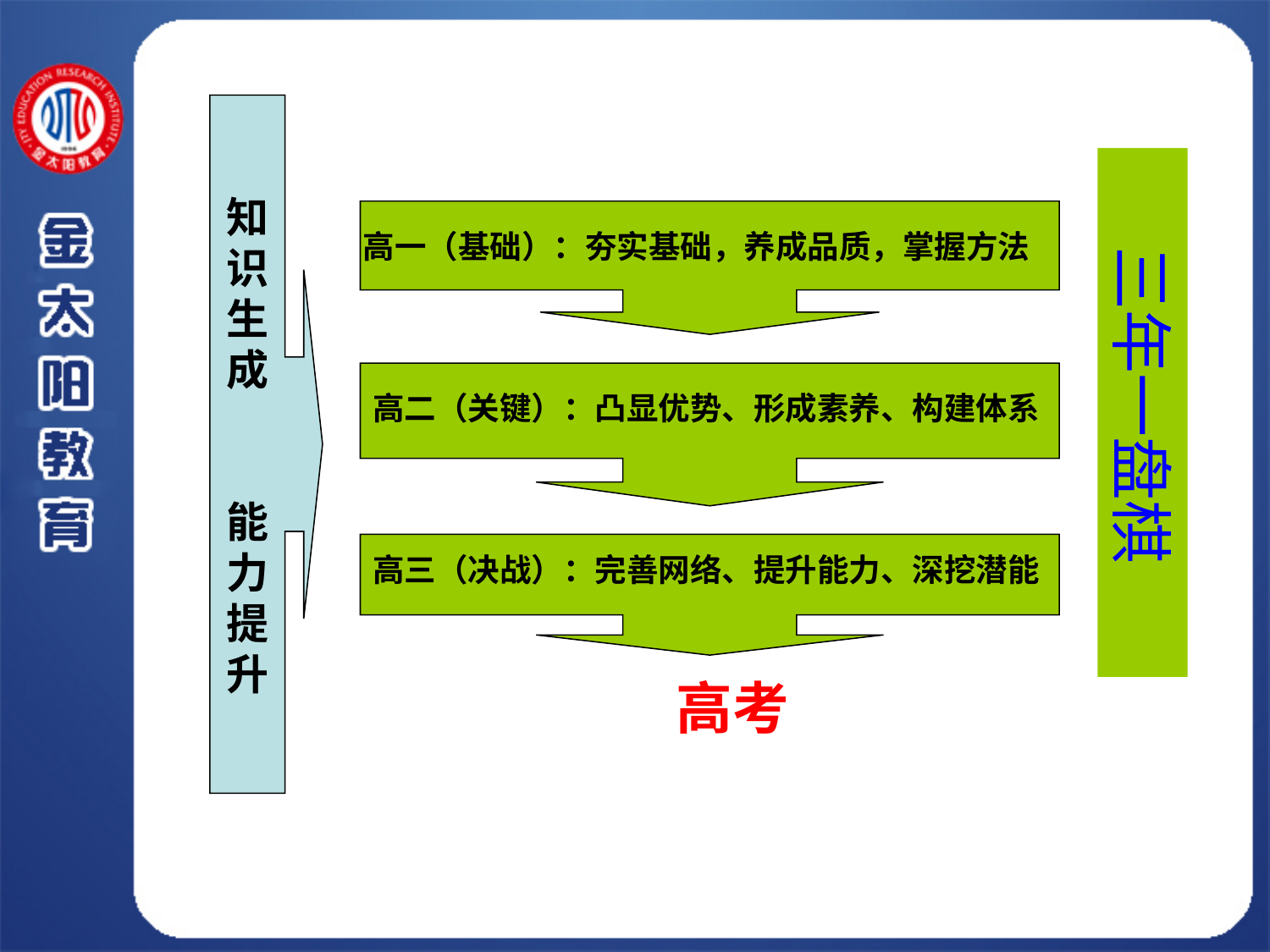

知
识
生
成

能
力
提
升
     三年一盘棋

高一（基础）：夯实基础，养成品质，掌握方法

高二（关键）：凸显优势、形成素养、构建体系

高三（决战）：完善网络、提升能力、深挖潜能
    高考